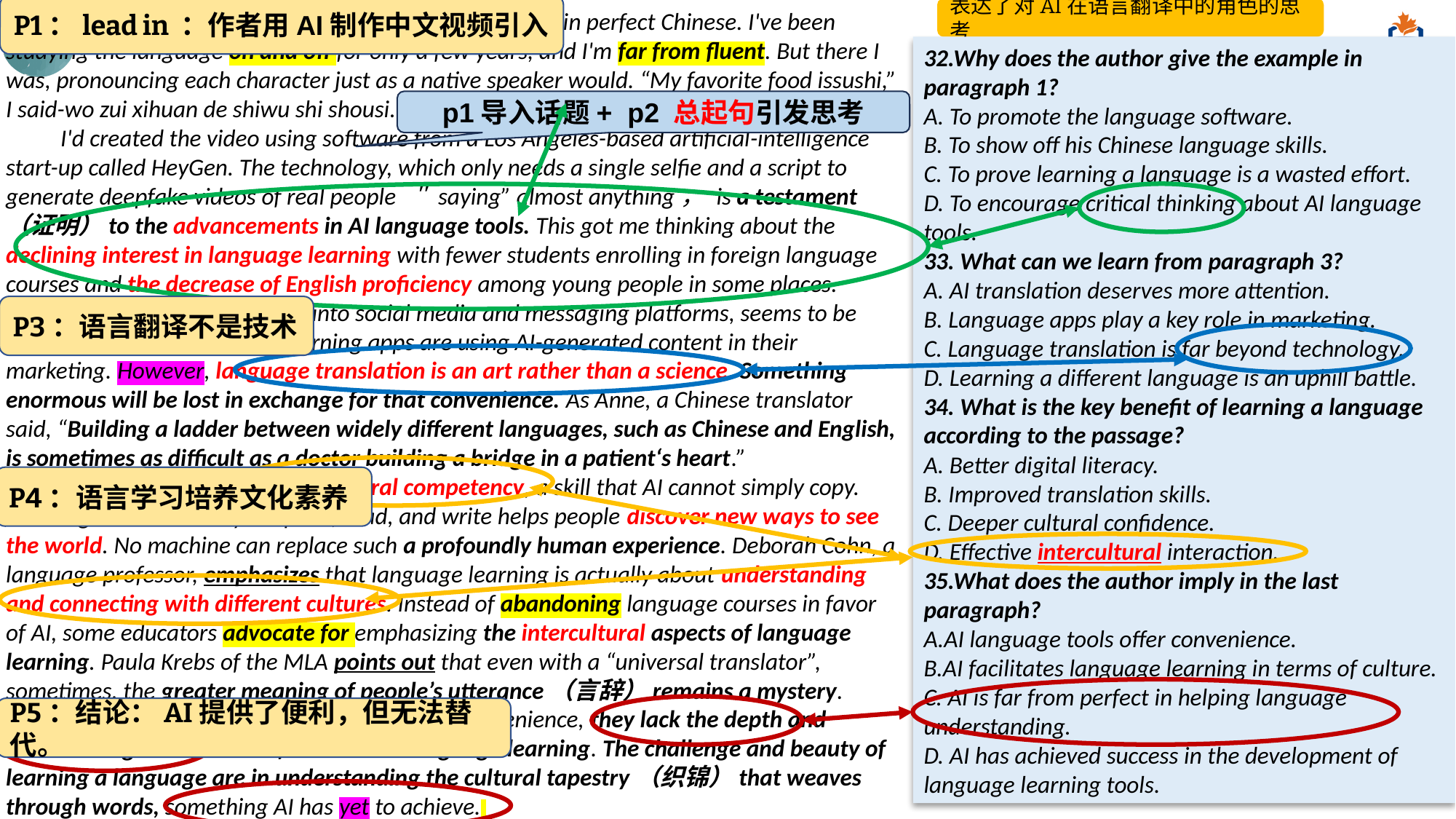

P1：lead in ：作者用AI制作中文视频引入
表达了对AI在语言翻译中的角色的思考
A few days ago, I watched a video of myself talking in perfect Chinese. I've been studying the language on and off for only a few years, and I'm far from fluent. But there I was, pronouncing each character just as a native speaker would. “My favorite food issushi,” I said-wo zui xihuan de shiwu shi shousi.
I'd created the video using software from a Los Angeles-based artificial-intelligence start-up called HeyGen. The technology, which only needs a single selfie and a script to generate deepfake videos of real people ＂saying” almost anything， is a testament（证明）to the advancements in AI language tools. This got me thinking about the declining interest in language learning with fewer students enrolling in foreign language courses and the decrease of English proficiency among young people in some places.
AI translation, integrated into social media and messaging platforms, seems to be everywhere. Even language-learning apps are using AI-generated content in their marketing. However, language translation is an art rather than a science. Something enormous will be lost in exchange for that convenience. As Anne, a Chinese translator said, “Building a ladder between widely different languages, such as Chinese and English, is sometimes as difficult as a doctor building a bridge in a patient‘s heart.”
Language learning fosters cultural competency, a skill that AI cannot simply copy. Learning a different way to speak, read, and write helps people discover new ways to see the world. No machine can replace such a profoundly human experience. Deborah Cohn, a language professor, emphasizes that language learning is actually about understanding and connecting with different cultures. Instead of abandoning language courses in favor of AI, some educators advocate for emphasizing the intercultural aspects of language learning. Paula Krebs of the MLA points out that even with a “universal translator”, sometimes, the greater meaning of people’s utterance（言辞）remains a mystery.
In essence, while AI language tools offer convenience, they lack the depth and cultural insight that comes from human language learning. The challenge and beauty of learning a language are in understanding the cultural tapestry（织锦）that weaves through words, something AI has yet to achieve.
D
32.Why does the author give the example in paragraph 1?
A. To promote the language software.
B. To show off his Chinese language skills.
C. To prove learning a language is a wasted effort.
D. To encourage critical thinking about AI language tools.
33. What can we learn from paragraph 3?
A. AI translation deserves more attention.
B. Language apps play a key role in marketing.
C. Language translation is far beyond technology.
D. Learning a different language is an uphill battle.
34. What is the key benefit of learning a language according to the passage?
A. Better digital literacy.
B. Improved translation skills.
C. Deeper cultural confidence.
D. Effective intercultural interaction.
35.What does the author imply in the last paragraph?
A.AI language tools offer convenience.
B.AI facilitates language learning in terms of culture.
C. AI is far from perfect in helping language understanding.
D. AI has achieved success in the development of language learning tools.
p1导入话题+  p2 总起句引发思考

P3：语言翻译不是技术

P4：语言学习培养文化素养

P5：结论：AI提供了便利，但无法替代。